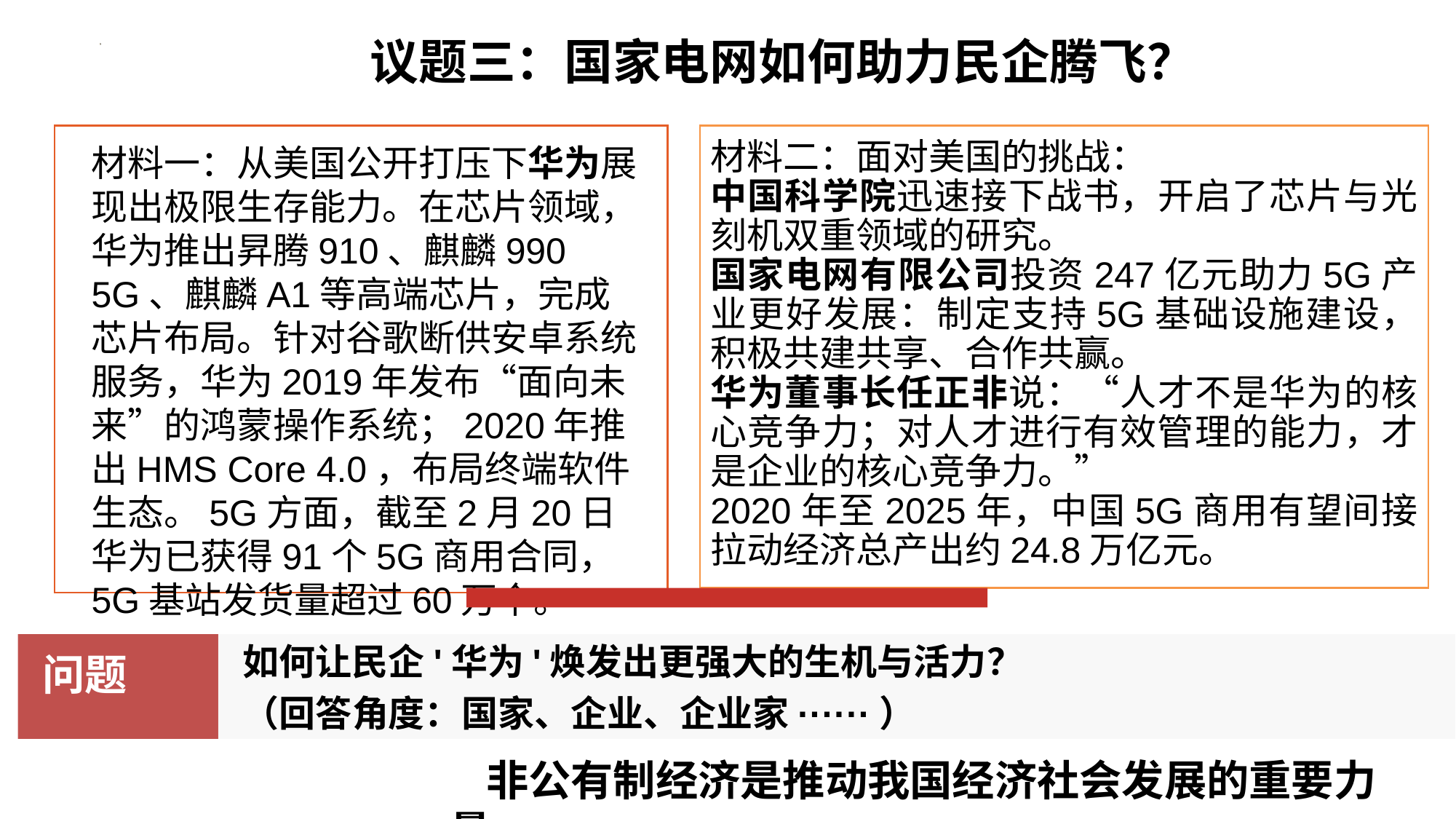

议题三：国家电网如何助力民企腾飞？

材料二：面对美国的挑战：
中国科学院迅速接下战书，开启了芯片与光刻机双重领域的研究。
国家电网有限公司投资247亿元助力5G产业更好发展：制定支持5G基础设施建设，积极共建共享、合作共赢。
华为董事长任正非说：“人才不是华为的核心竞争力；对人才进行有效管理的能力，才是企业的核心竞争力。”
2020年至2025年，中国5G商用有望间接拉动经济总产出约24.8万亿元。

材料一：从美国公开打压下华为展现出极限生存能力。在芯片领域，华为推出昇腾910、麒麟990 5G、麒麟A1等高端芯片，完成芯片布局。针对谷歌断供安卓系统服务，华为2019年发布“面向未来”的鸿蒙操作系统；2020年推出HMS Core 4.0，布局终端软件生态。5G方面，截至2月20日华为已获得91个5G商用合同，5G基站发货量超过60万个。

如何让民企'华为'焕发出更强大的生机与活力？
（回答角度：国家、企业、企业家······）

问题
非公有制经济是推动我国经济社会发展的重要力量